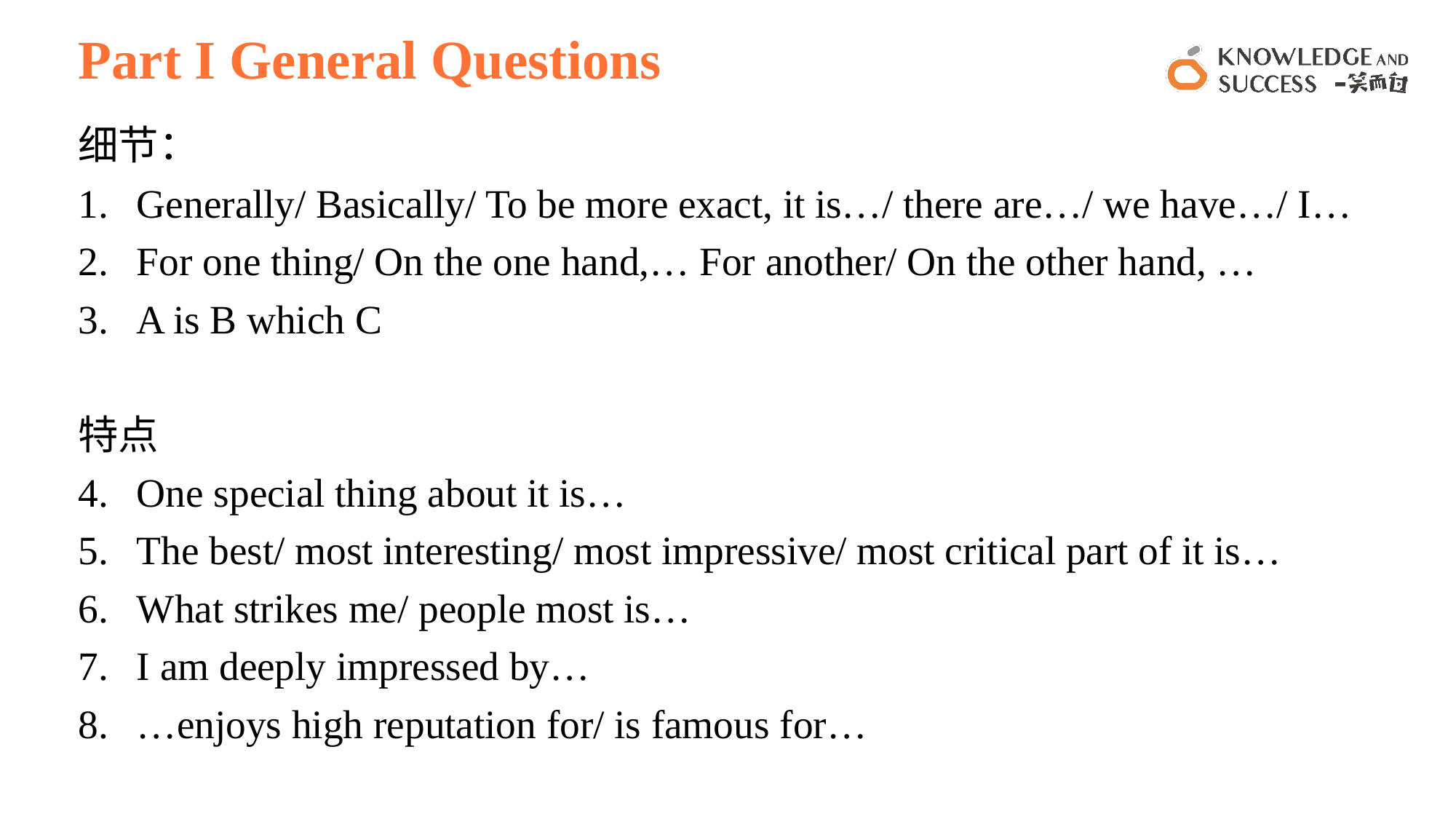

# Part I General Questions
细节：
Generally/ Basically/ To be more exact, it is…/ there are…/ we have…/ I…
For one thing/ On the one hand,… For another/ On the other hand, …
A is B which C

特点
One special thing about it is…
The best/ most interesting/ most impressive/ most critical part of it is…
What strikes me/ people most is…
I am deeply impressed by…
…enjoys high reputation for/ is famous for…